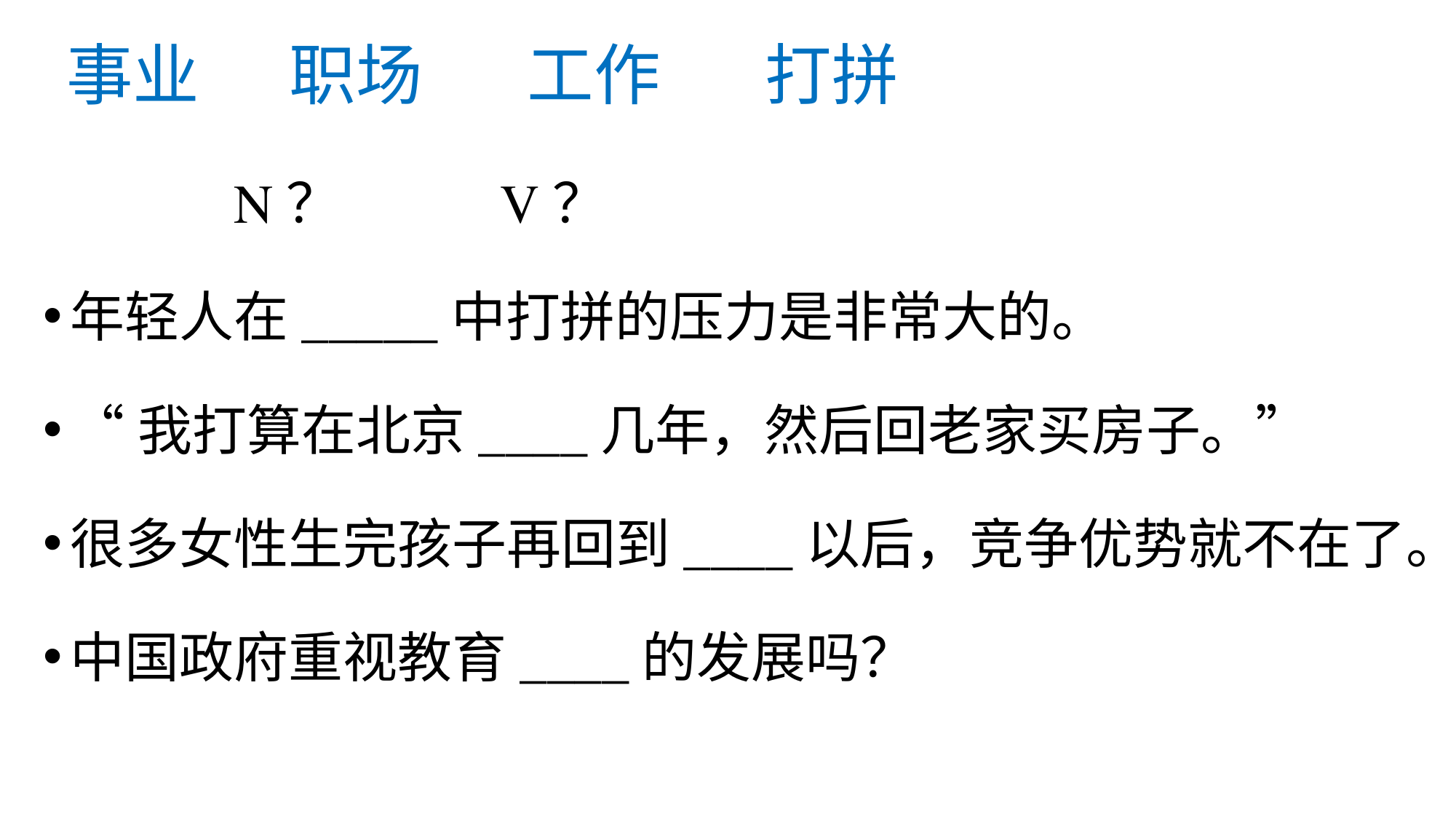

# 事业      职场       工作       打拼
              N？            V？
年轻人在_____中打拼的压力是非常大的。
“我打算在北京____几年，然后回老家买房子。”
很多女性生完孩子再回到____以后，竞争优势就不在了。
中国政府重视教育____的发展吗？